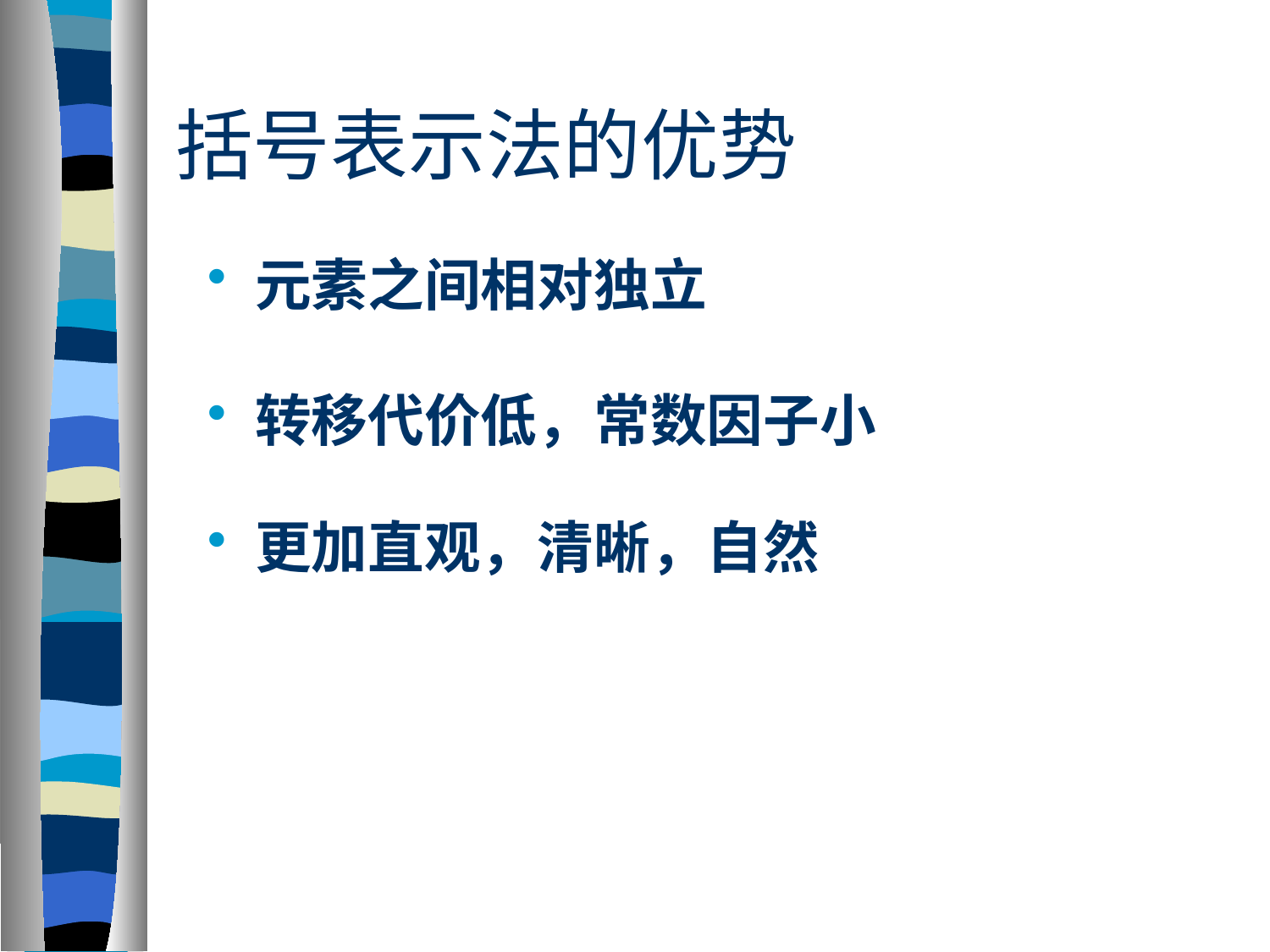

# 括号表示法的优势
元素之间相对独立
转移代价低，常数因子小
更加直观，清晰，自然